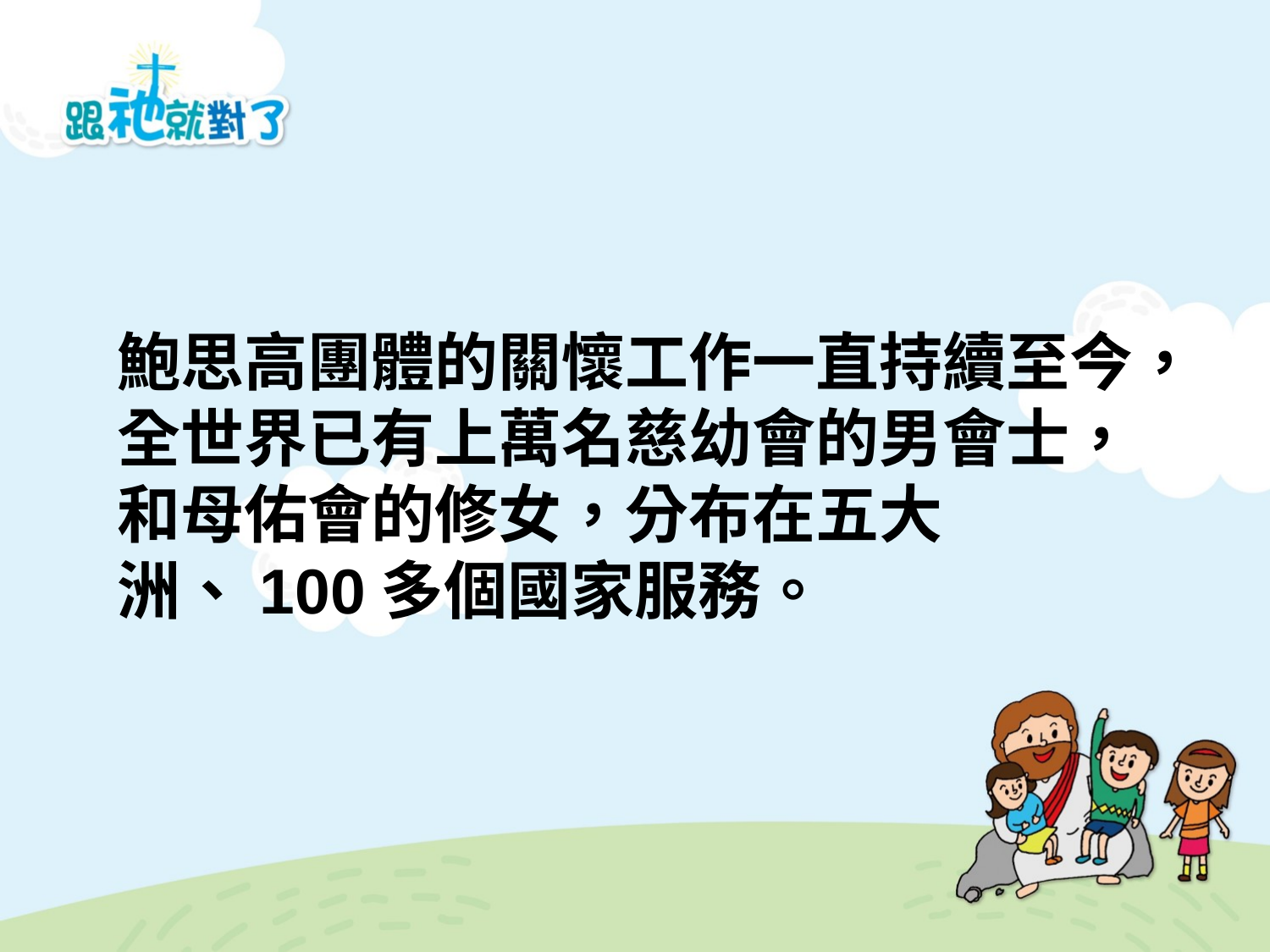

鮑思高團體的關懷工作一直持續至今，全世界已有上萬名慈幼會的男會士，和母佑會的修女，分布在五大洲、100多個國家服務。